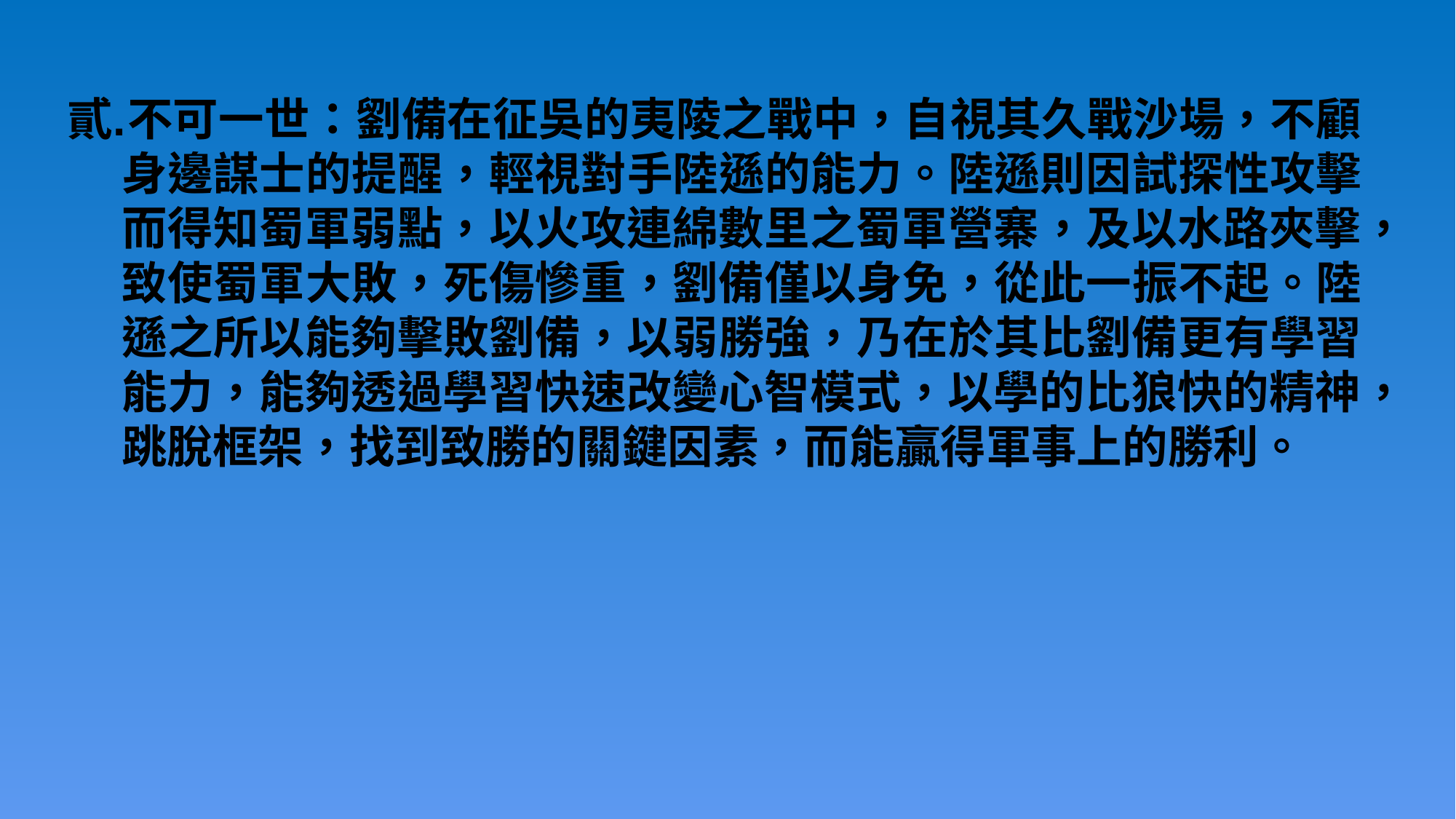

不可一世：劉備在征吳的夷陵之戰中，自視其久戰沙場，不顧身邊謀士的提醒，輕視對手陸遜的能力。陸遜則因試探性攻擊而得知蜀軍弱點，以火攻連綿數里之蜀軍營寨，及以水路夾擊，致使蜀軍大敗，死傷慘重，劉備僅以身免，從此一振不起。陸遜之所以能夠擊敗劉備，以弱勝強，乃在於其比劉備更有學習能力，能夠透過學習快速改變心智模式，以學的比狼快的精神，跳脫框架，找到致勝的關鍵因素，而能贏得軍事上的勝利。